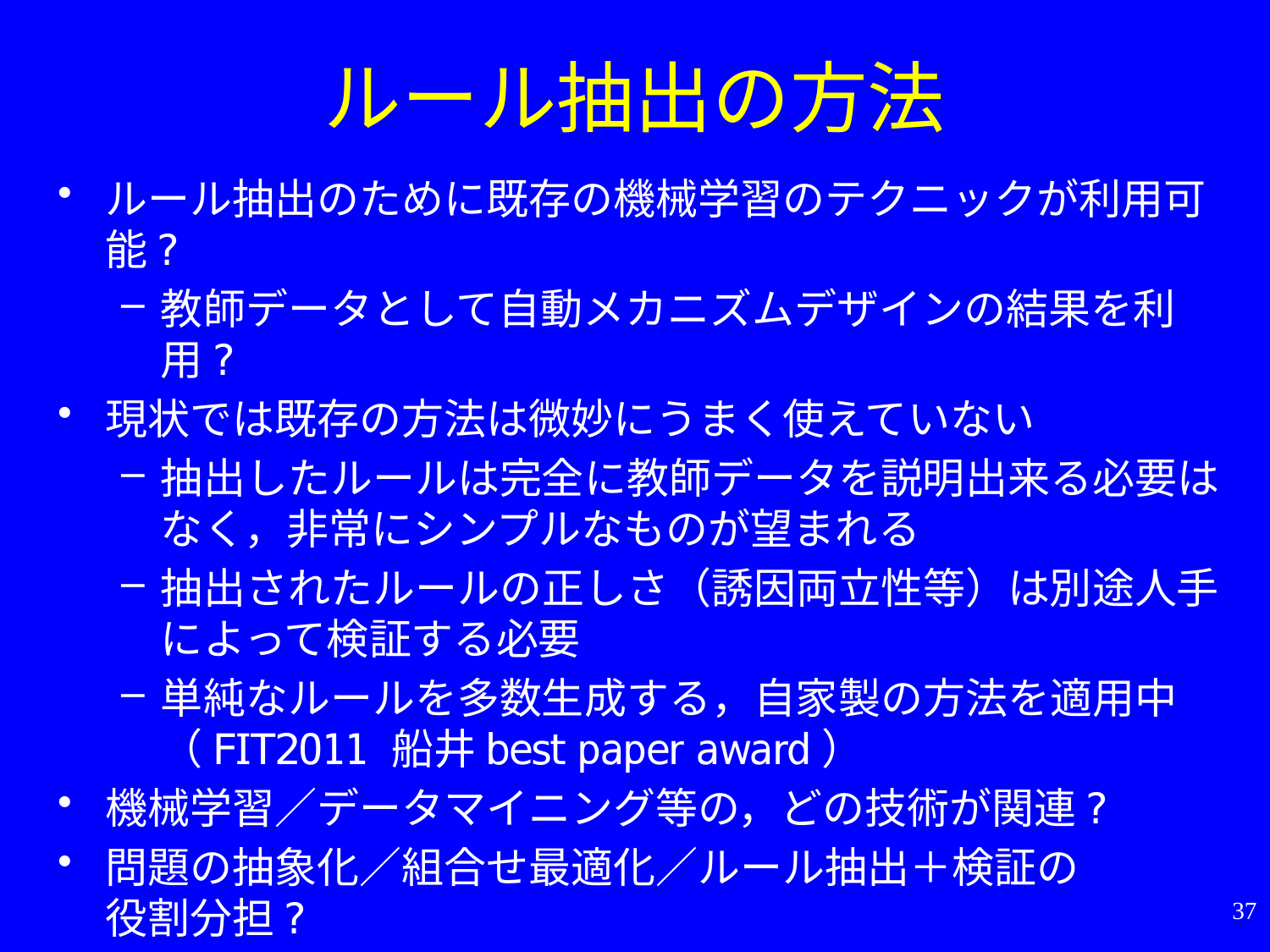

# ルール抽出の方法
ルール抽出のために既存の機械学習のテクニックが利用可能?
教師データとして自動メカニズムデザインの結果を利用?
現状では既存の方法は微妙にうまく使えていない
抽出したルールは完全に教師データを説明出来る必要はなく，非常にシンプルなものが望まれる
抽出されたルールの正しさ（誘因両立性等）は別途人手によって検証する必要
単純なルールを多数生成する，自家製の方法を適用中
（FIT2011 船井best paper award）
機械学習／データマイニング等の，どの技術が関連?
問題の抽象化／組合せ最適化／ルール抽出＋検証の
役割分担?
37